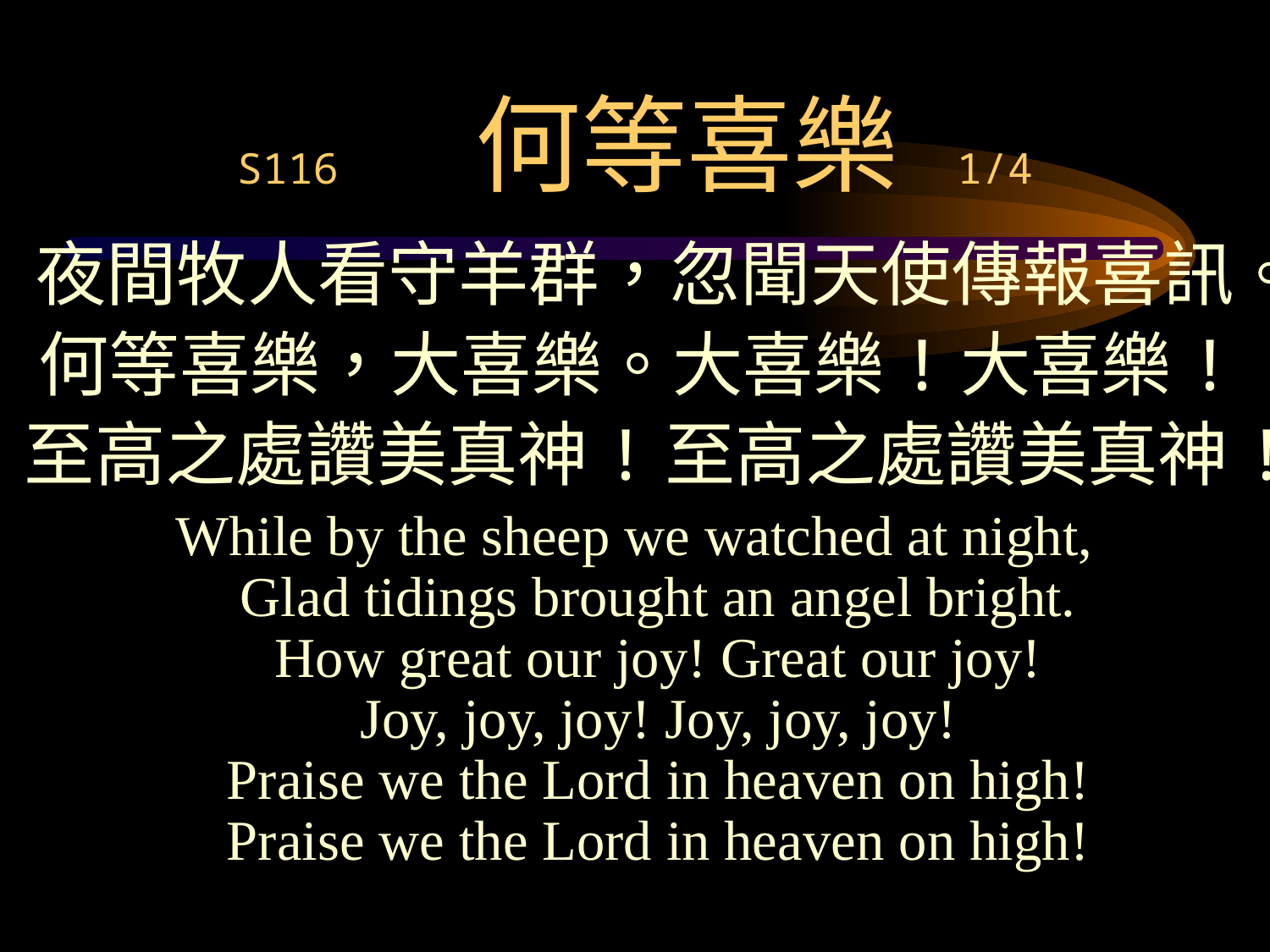

# S116     何等喜樂     1/4
夜間牧人看守羊群，忽聞天使傳報喜訊。
何等喜樂，大喜樂。大喜樂!大喜樂!
至高之處讚美真神!至高之處讚美真神!
While by the sheep we watched at night,
Glad tidings brought an angel bright.
How great our joy! Great our joy!
Joy, joy, joy! Joy, joy, joy!
Praise we the Lord in heaven on high!
Praise we the Lord in heaven on high!